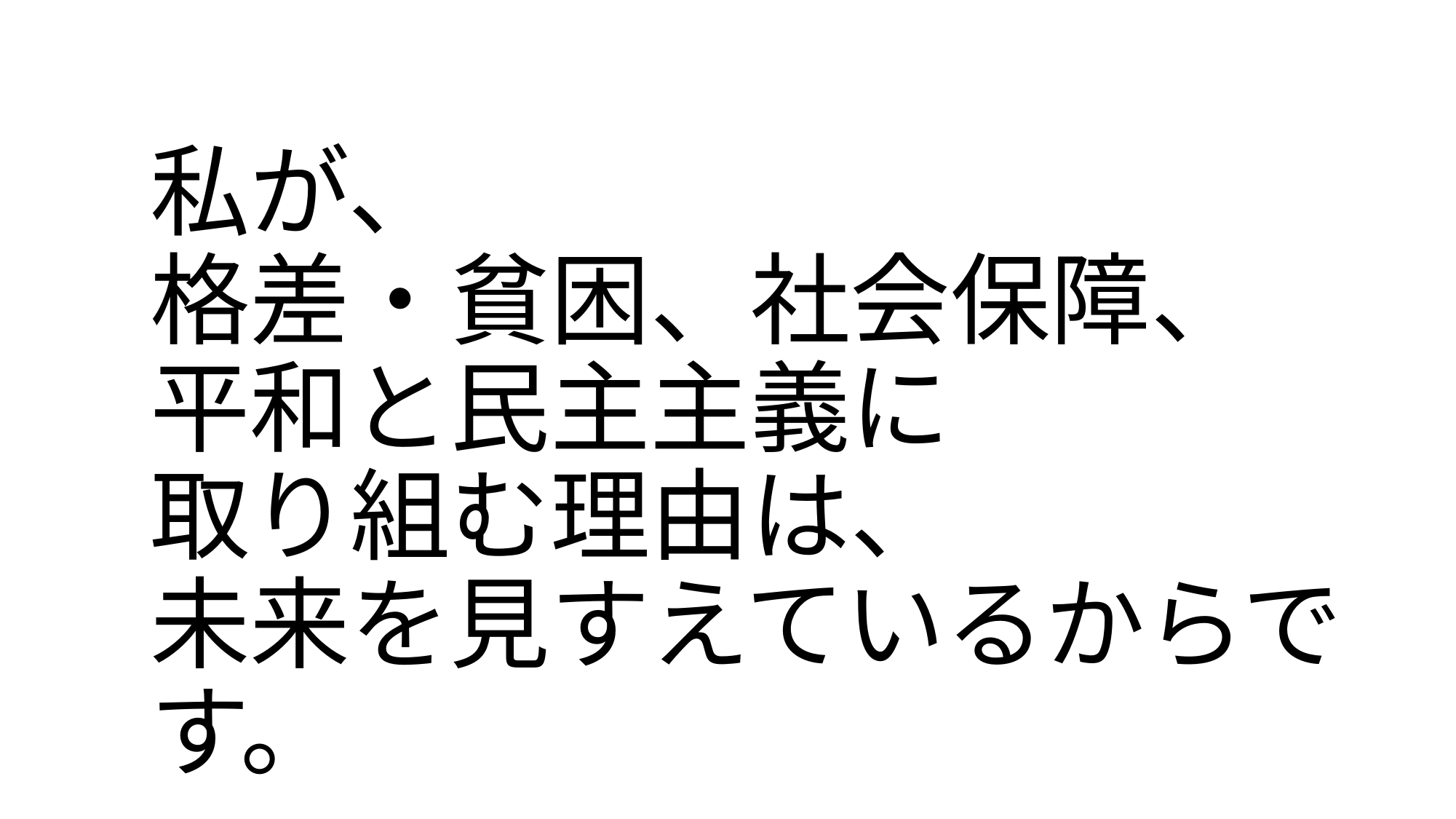

私が、
格差・貧困、社会保障、
平和と民主主義に
取り組む理由は、
未来を見すえているからです。